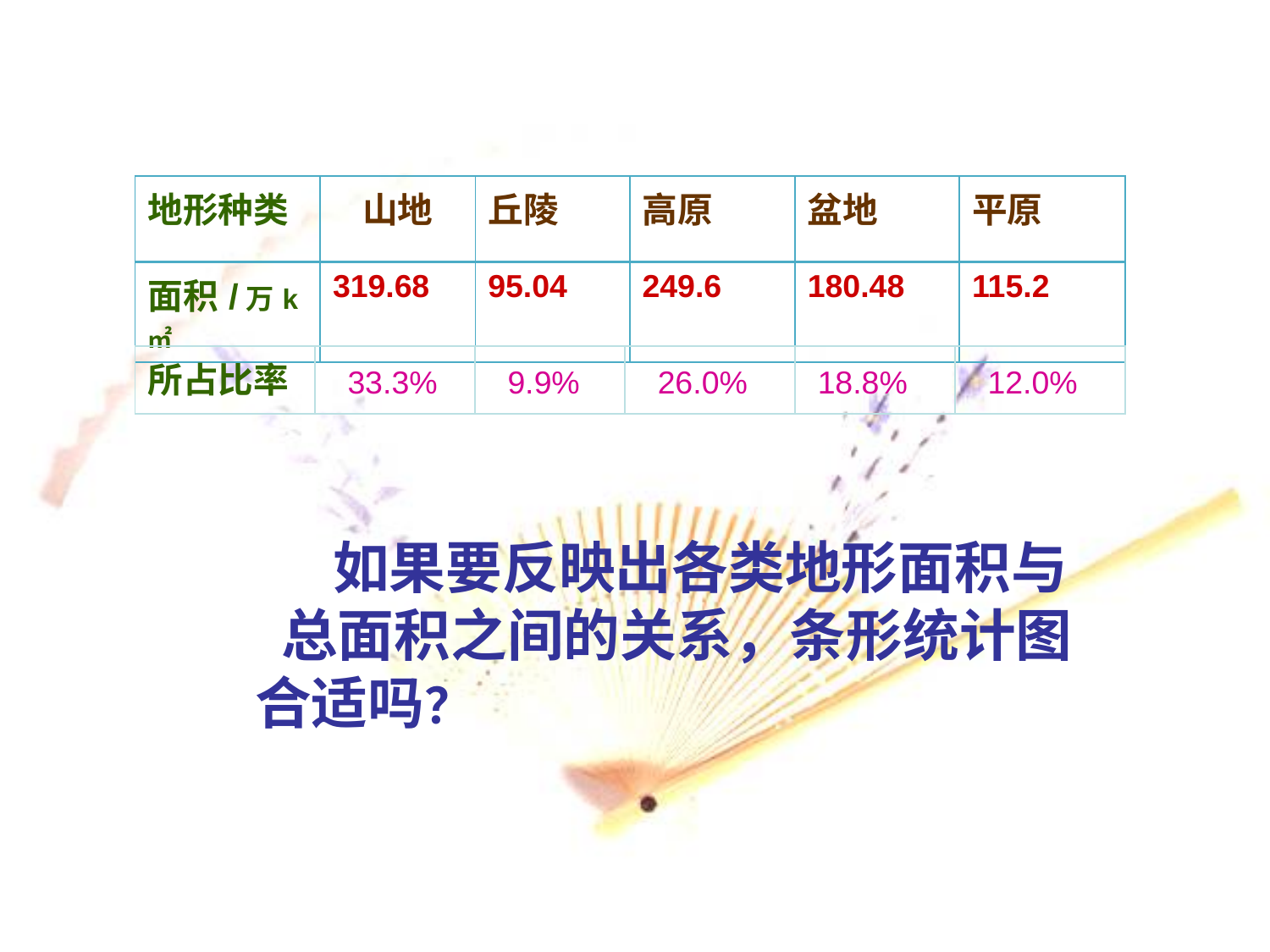

| 地形种类 | 山地 | 丘陵 | 高原 | 盆地 | 平原 |
| --- | --- | --- | --- | --- | --- |
| 面积/万k㎡ | 319.68 | 95.04 | 249.6 | 180.48 | 115.2 |
| 所占比率 |  |  |  |  |  |
| --- | --- | --- | --- | --- | --- |
33.3%
9.9%
26.0%
18.8%
12.0%
     如果要反映出各类地形面积与
 总面积之间的关系，条形统计图
合适吗？